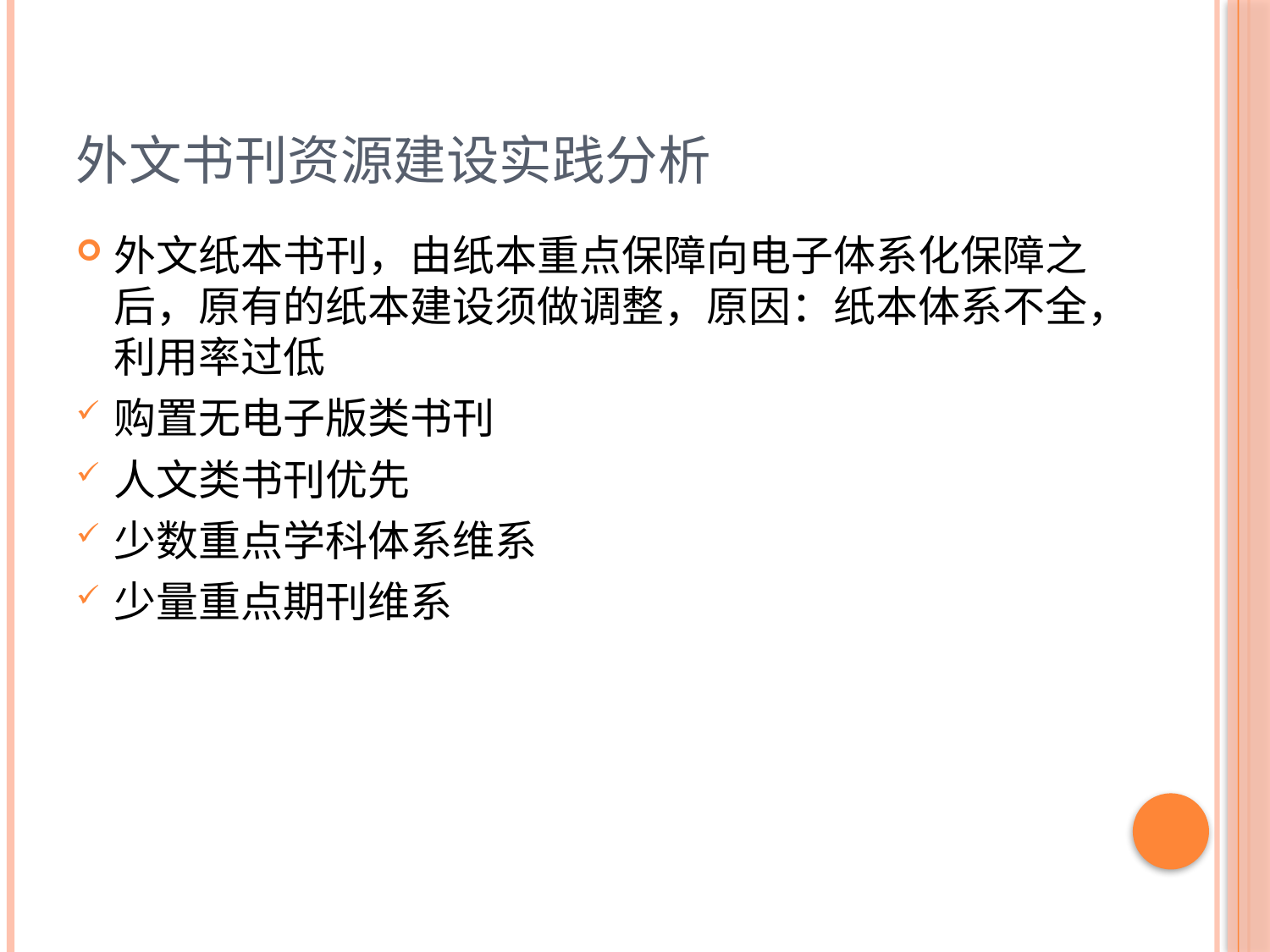

# 外文书刊资源建设实践分析
外文纸本书刊，由纸本重点保障向电子体系化保障之后，原有的纸本建设须做调整，原因：纸本体系不全，利用率过低
购置无电子版类书刊
人文类书刊优先
少数重点学科体系维系
少量重点期刊维系